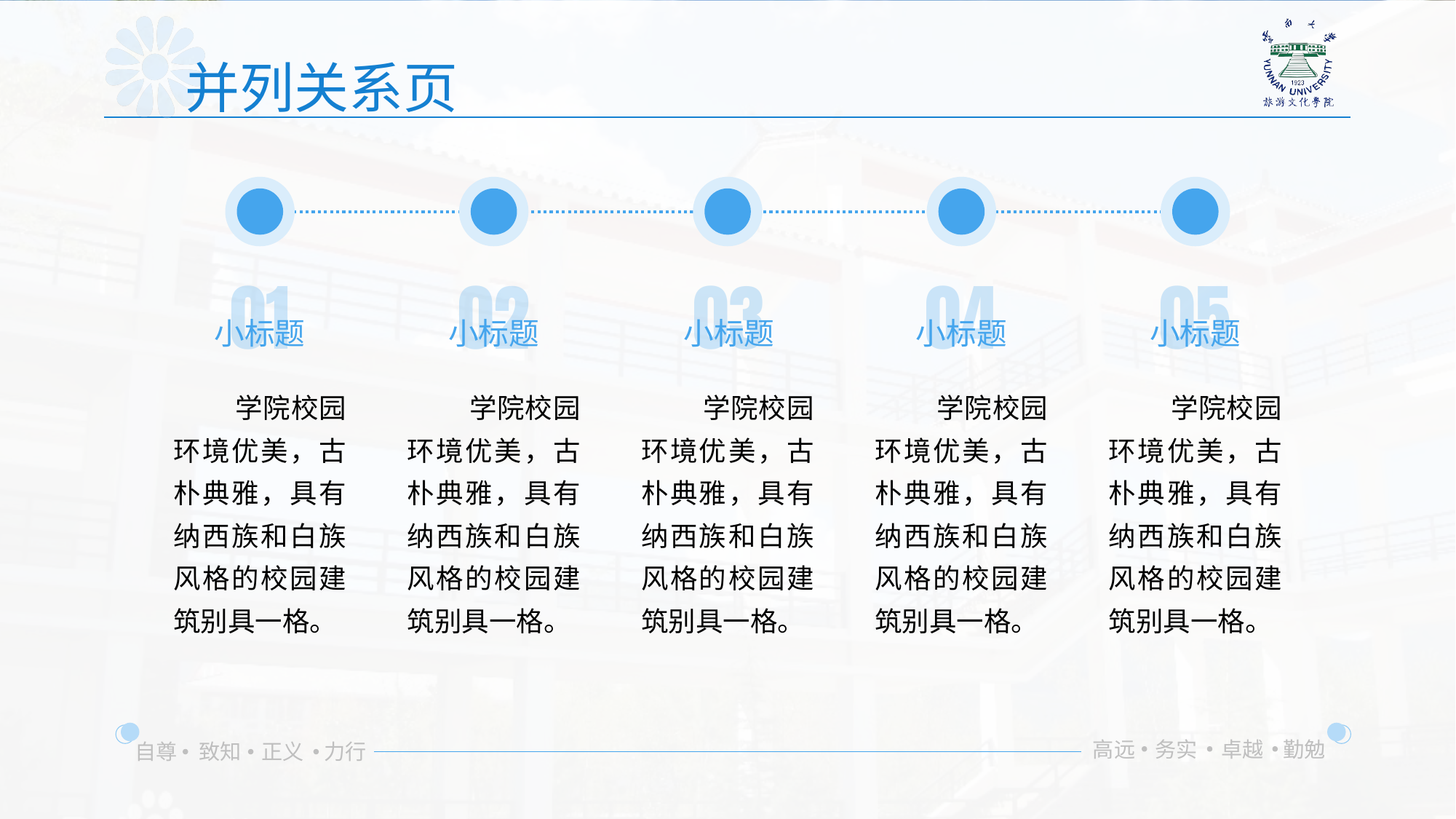

并列关系页

01
小标题
02
小标题
03
小标题
04
小标题
05
小标题
        学院校园环境优美，古朴典雅，具有纳西族和白族风格的校园建筑别具一格。
        学院校园环境优美，古朴典雅，具有纳西族和白族风格的校园建筑别具一格。
        学院校园环境优美，古朴典雅，具有纳西族和白族风格的校园建筑别具一格。
        学院校园环境优美，古朴典雅，具有纳西族和白族风格的校园建筑别具一格。
        学院校园环境优美，古朴典雅，具有纳西族和白族风格的校园建筑别具一格。